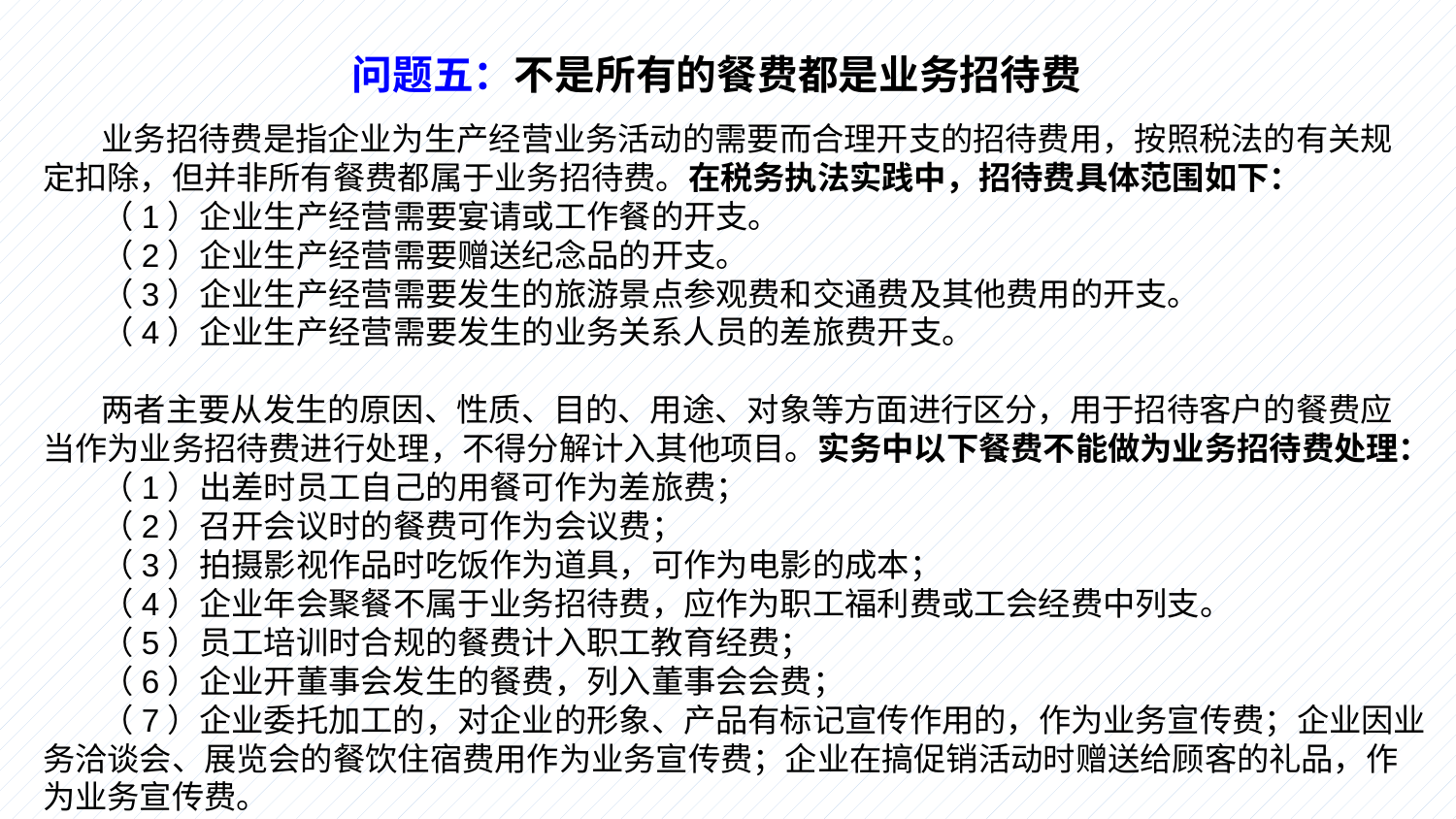

问题五：不是所有的餐费都是业务招待费
       业务招待费是指企业为生产经营业务活动的需要而合理开支的招待费用，按照税法的有关规
定扣除，但并非所有餐费都属于业务招待费。在税务执法实践中，招待费具体范围如下：
       （1）企业生产经营需要宴请或工作餐的开支。
       （2）企业生产经营需要赠送纪念品的开支。
       （3）企业生产经营需要发生的旅游景点参观费和交通费及其他费用的开支。
       （4）企业生产经营需要发生的业务关系人员的差旅费开支。

       两者主要从发生的原因、性质、目的、用途、对象等方面进行区分，用于招待客户的餐费应
当作为业务招待费进行处理，不得分解计入其他项目。实务中以下餐费不能做为业务招待费处理：
       （1）出差时员工自己的用餐可作为差旅费；
       （2）召开会议时的餐费可作为会议费；
       （3）拍摄影视作品时吃饭作为道具，可作为电影的成本；
       （4）企业年会聚餐不属于业务招待费，应作为职工福利费或工会经费中列支。
       （5）员工培训时合规的餐费计入职工教育经费；
       （6）企业开董事会发生的餐费，列入董事会会费；
       （7）企业委托加工的，对企业的形象、产品有标记宣传作用的，作为业务宣传费；企业因业
务洽谈会、展览会的餐饮住宿费用作为业务宣传费；企业在搞促销活动时赠送给顾客的礼品，作
为业务宣传费。